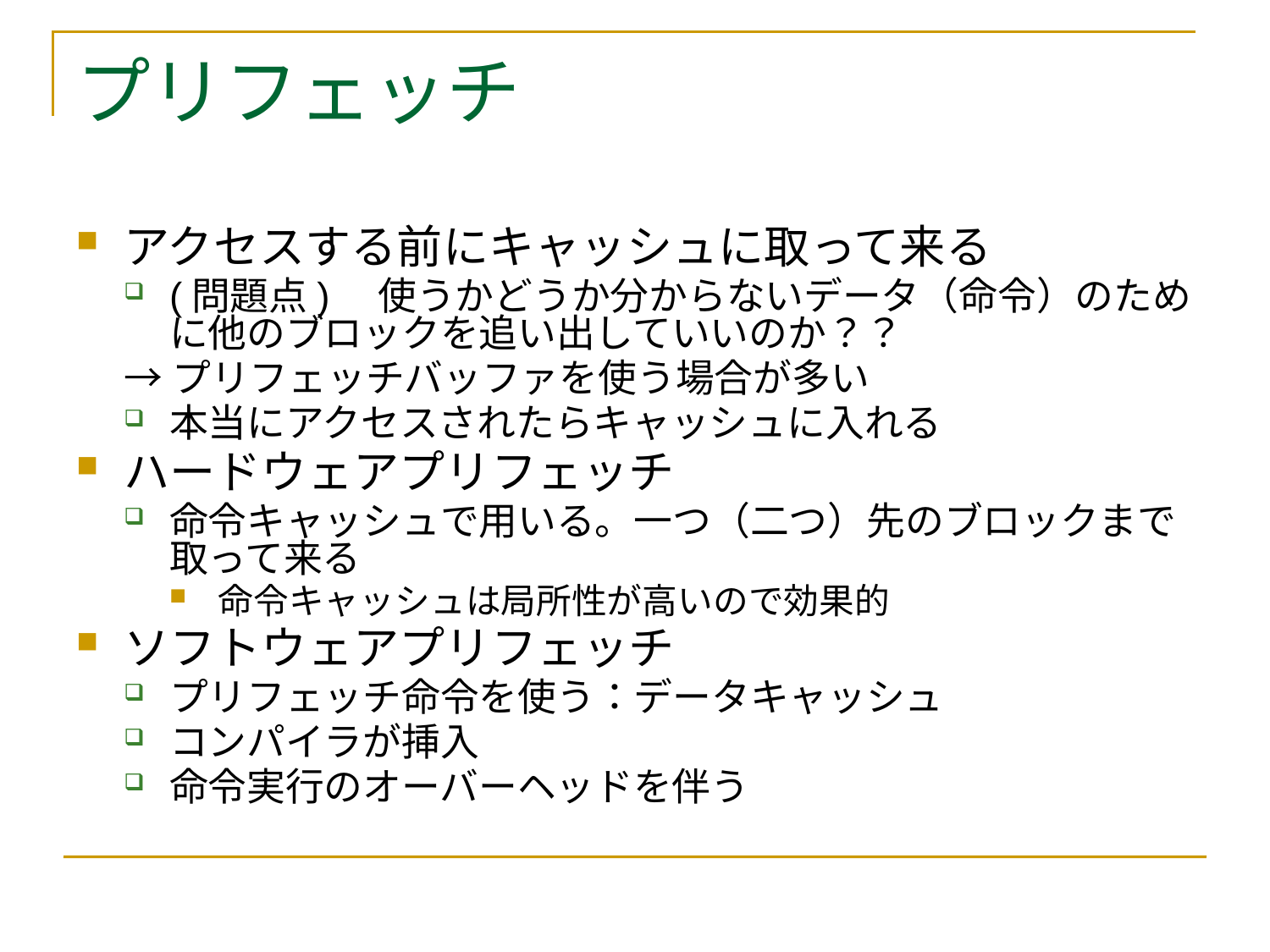

# プリフェッチ
アクセスする前にキャッシュに取って来る
(問題点)　使うかどうか分からないデータ（命令）のために他のブロックを追い出していいのか？？
→プリフェッチバッファを使う場合が多い
本当にアクセスされたらキャッシュに入れる
ハードウェアプリフェッチ
命令キャッシュで用いる。一つ（二つ）先のブロックまで取って来る
命令キャッシュは局所性が高いので効果的
ソフトウェアプリフェッチ
プリフェッチ命令を使う：データキャッシュ
コンパイラが挿入
命令実行のオーバーヘッドを伴う